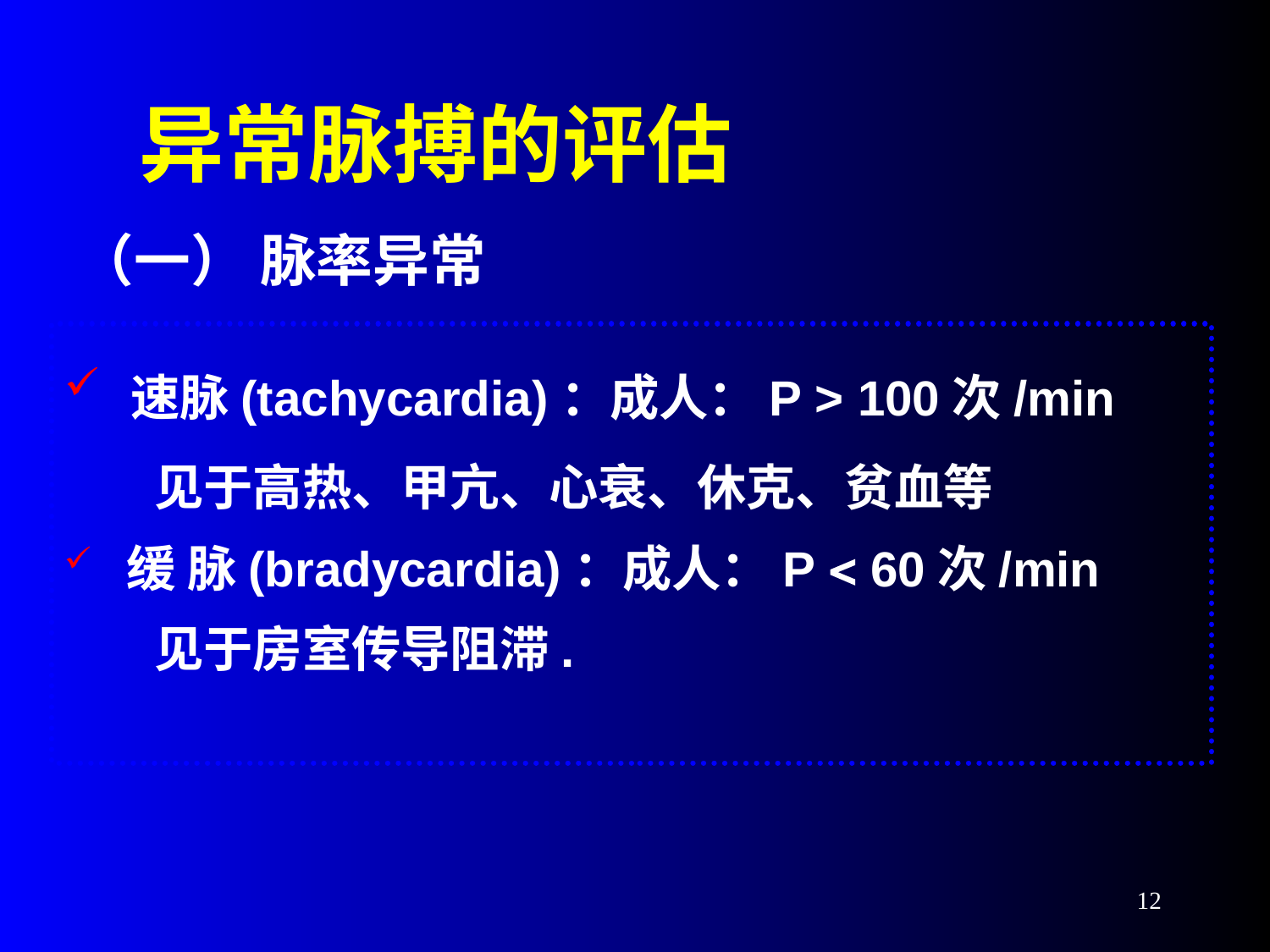

异常脉搏的评估
（一） 脉率异常
 速脉(tachycardia)：成人：P > 100次/min
       见于高热、甲亢、心衰、休克、贫血等
  缓 脉(bradycardia)：成人：P < 60次/min
       见于房室传导阻滞.

12